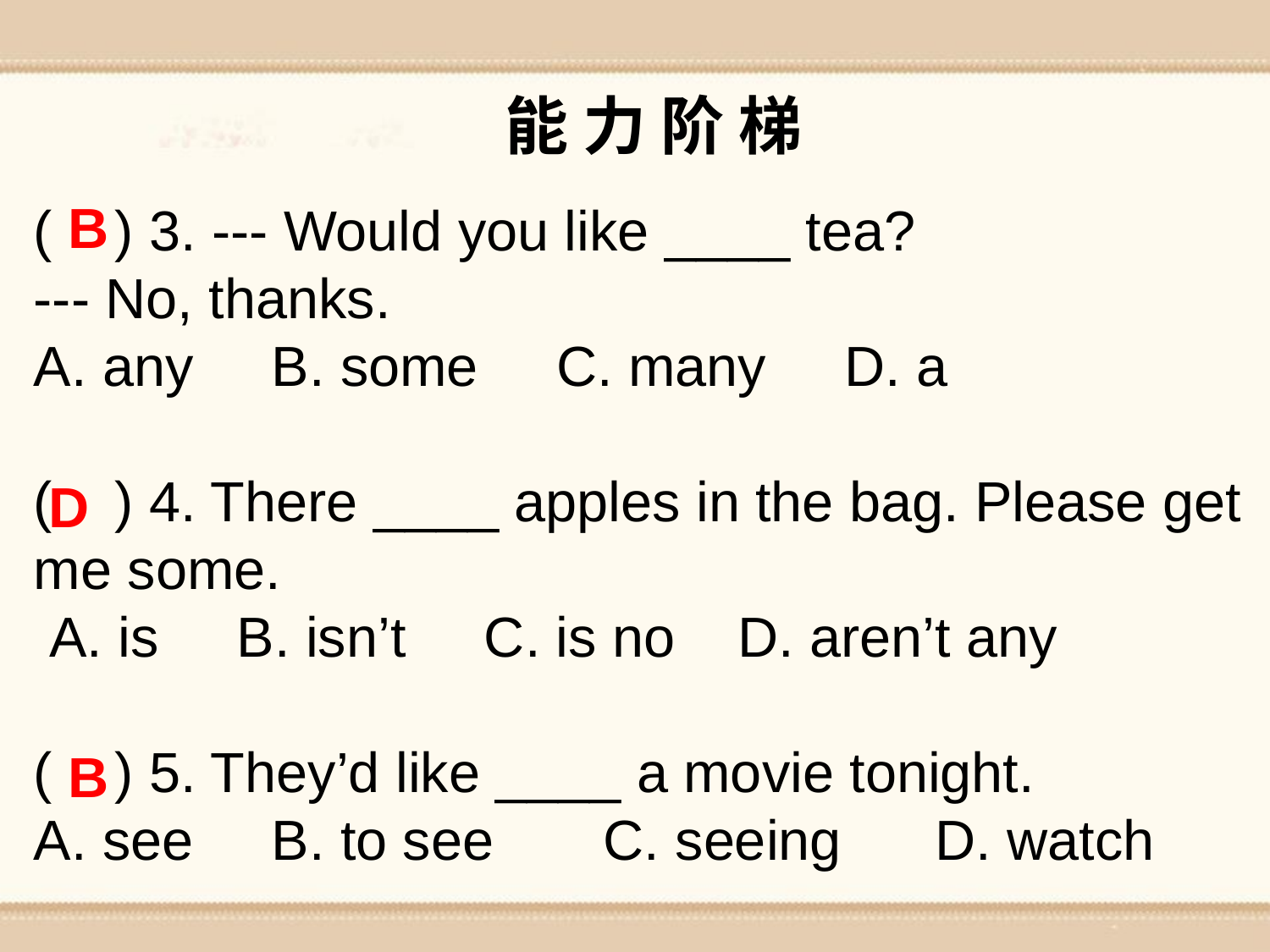

能 力 阶 梯
B
(    ) 3. --- Would you like ____ tea?
--- No, thanks.
A. any     B. some     C. many     D. a

(    ) 4. There ____ apples in the bag. Please get me some.
 A. is     B. isn’t     C. is no    D. aren’t any

(    ) 5. They’d like ____ a movie tonight.
A. see     B. to see       C. seeing      D. watch
D
B